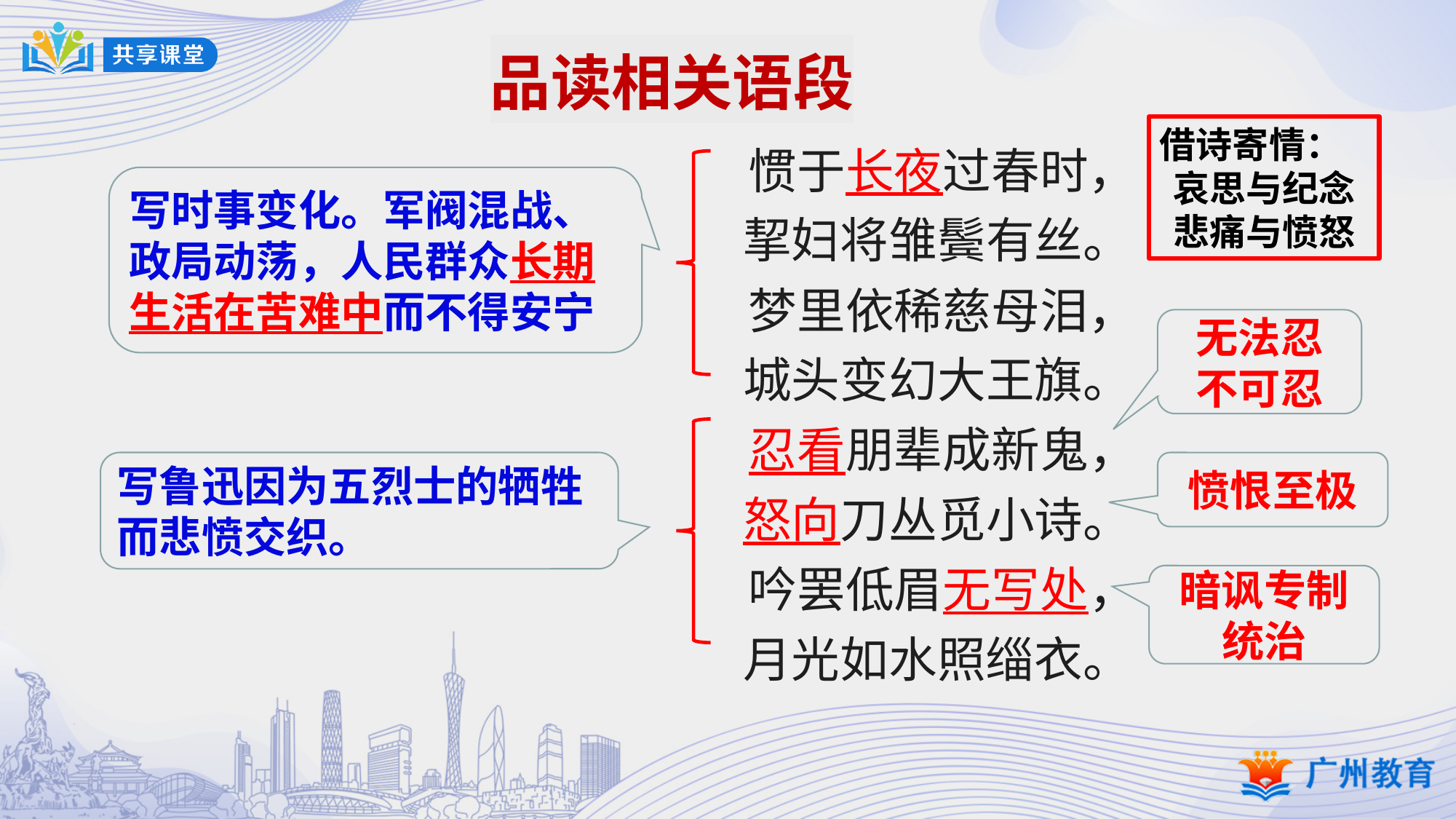

品读相关语段
借诗寄情：
哀思与纪念
悲痛与愤怒
惯于长夜过春时，
挈妇将雏鬓有丝。 
梦里依稀慈母泪，
城头变幻大王旗。 
忍看朋辈成新鬼，
怒向刀丛觅小诗。 
吟罢低眉无写处，
月光如水照缁衣。

写时事变化。军阀混战、政局动荡，人民群众长期生活在苦难中而不得安宁
无法忍
不可忍

写鲁迅因为五烈士的牺牲而悲愤交织。
愤恨至极
暗讽专制
统治